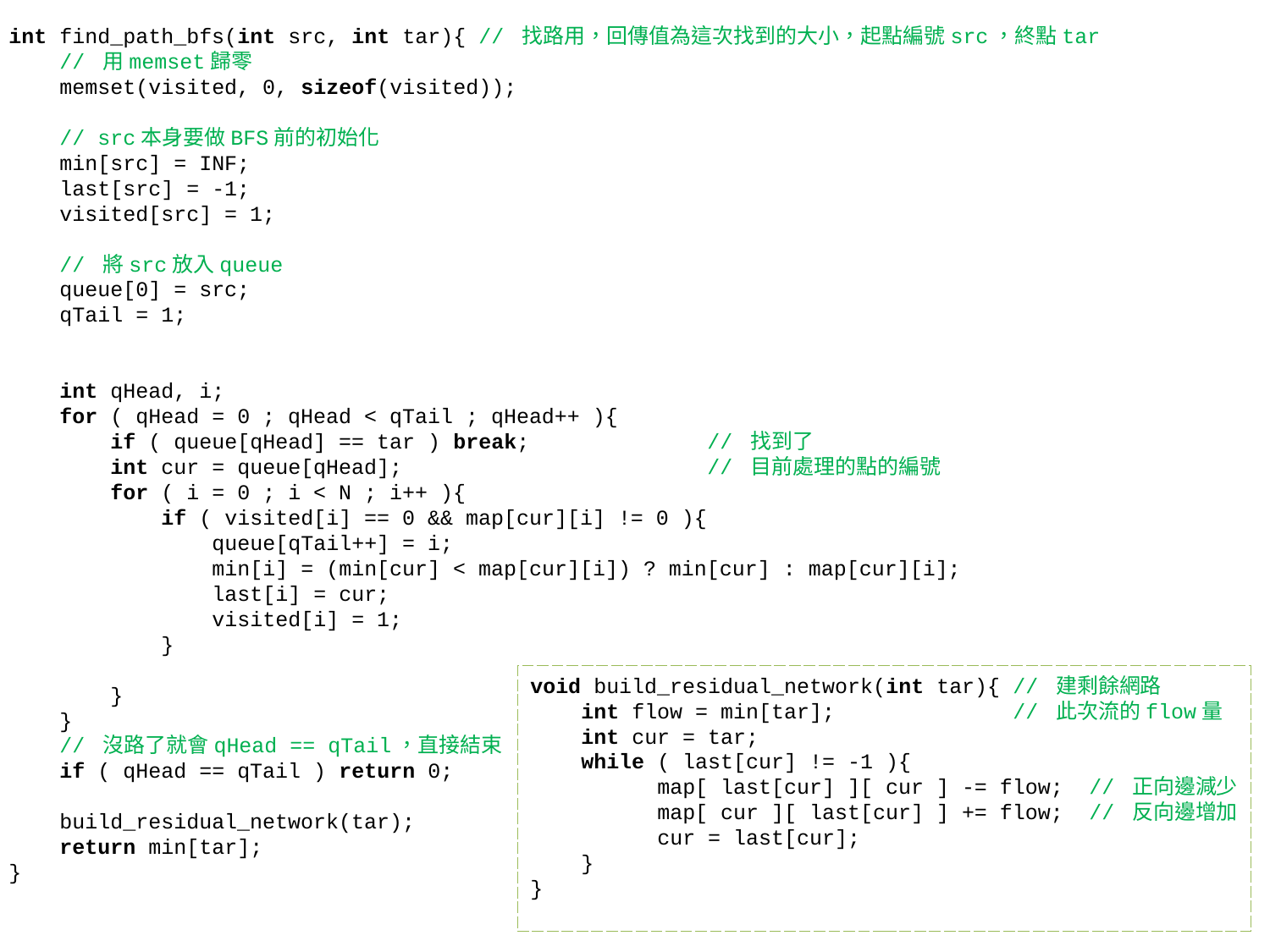

int find_path_bfs(int src, int tar){ // 找路用，回傳值為這次找到的大小，起點編號src，終點tar
    // 用memset歸零
    memset(visited, 0, sizeof(visited));

    // src本身要做BFS前的初始化
    min[src] = INF;
    last[src] = -1;
    visited[src] = 1;

    // 將src放入queue
    queue[0] = src;
    qTail = 1;

    int qHead, i;
    for ( qHead = 0 ; qHead < qTail ; qHead++ ){
        if ( queue[qHead] == tar ) break;              // 找到了
        int cur = queue[qHead];                        // 目前處理的點的編號
        for ( i = 0 ; i < N ; i++ ){
            if ( visited[i] == 0 && map[cur][i] != 0 ){
                queue[qTail++] = i;
                min[i] = (min[cur] < map[cur][i]) ? min[cur] : map[cur][i];
                last[i] = cur;
	      visited[i] = 1;
            }

        }
    }
    // 沒路了就會qHead == qTail，直接結束
    if ( qHead == qTail ) return 0;

    build_residual_network(tar);
    return min[tar];
}

void build_residual_network(int tar){ // 建剩餘網路
    int flow = min[tar];              // 此次流的flow量
    int cur = tar;
    while ( last[cur] != -1 ){
	map[ last[cur] ][ cur ] -= flow;  // 正向邊減少
	map[ cur ][ last[cur] ] += flow;  // 反向邊增加
          cur = last[cur];
    }
}